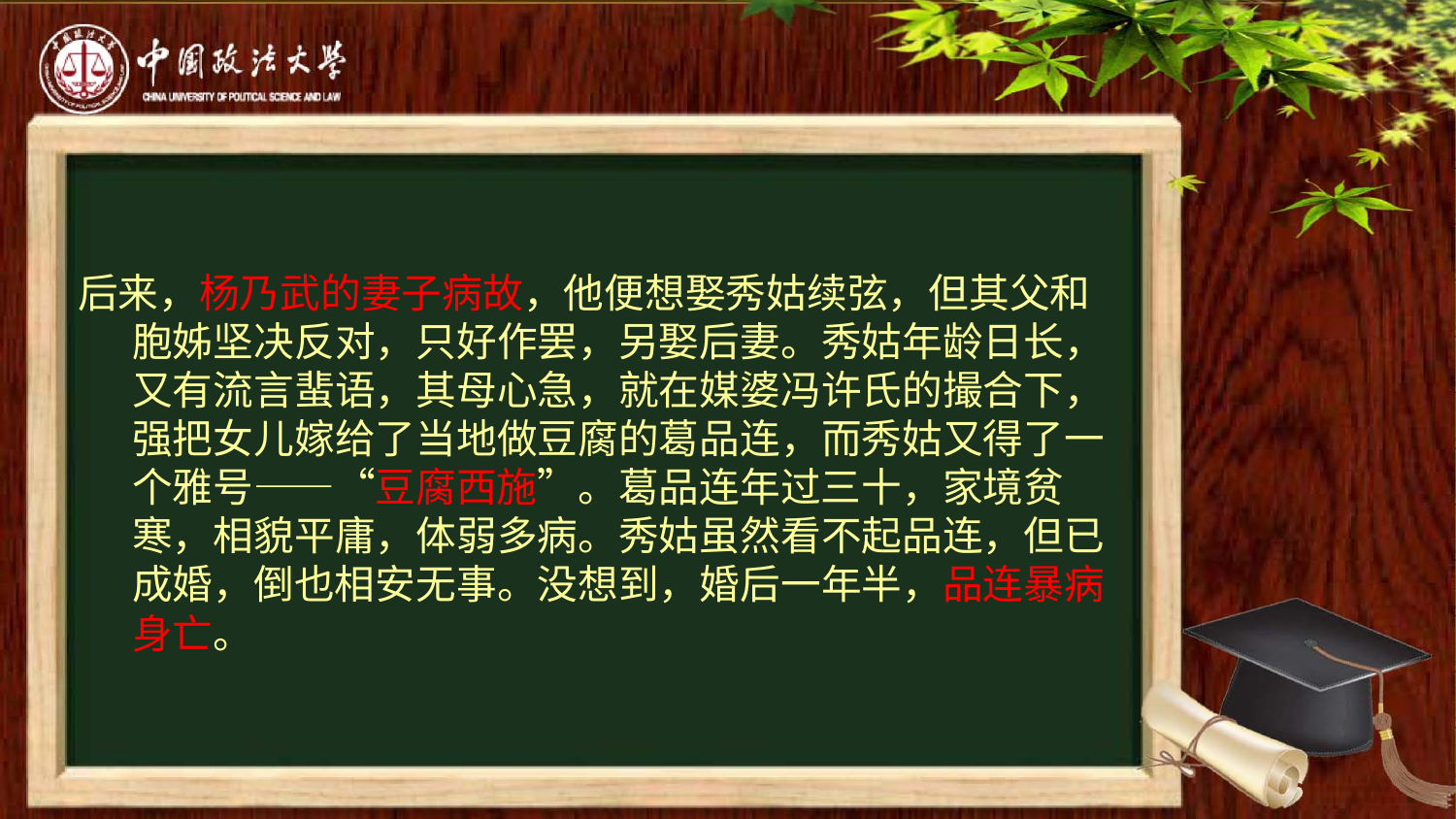

#
后来，杨乃武的妻子病故，他便想娶秀姑续弦，但其父和胞姊坚决反对，只好作罢，另娶后妻。秀姑年龄日长，又有流言蜚语，其母心急，就在媒婆冯许氏的撮合下，强把女儿嫁给了当地做豆腐的葛品连，而秀姑又得了一个雅号——“豆腐西施”。葛品连年过三十，家境贫寒，相貌平庸，体弱多病。秀姑虽然看不起品连，但已成婚，倒也相安无事。没想到，婚后一年半，品连暴病身亡。